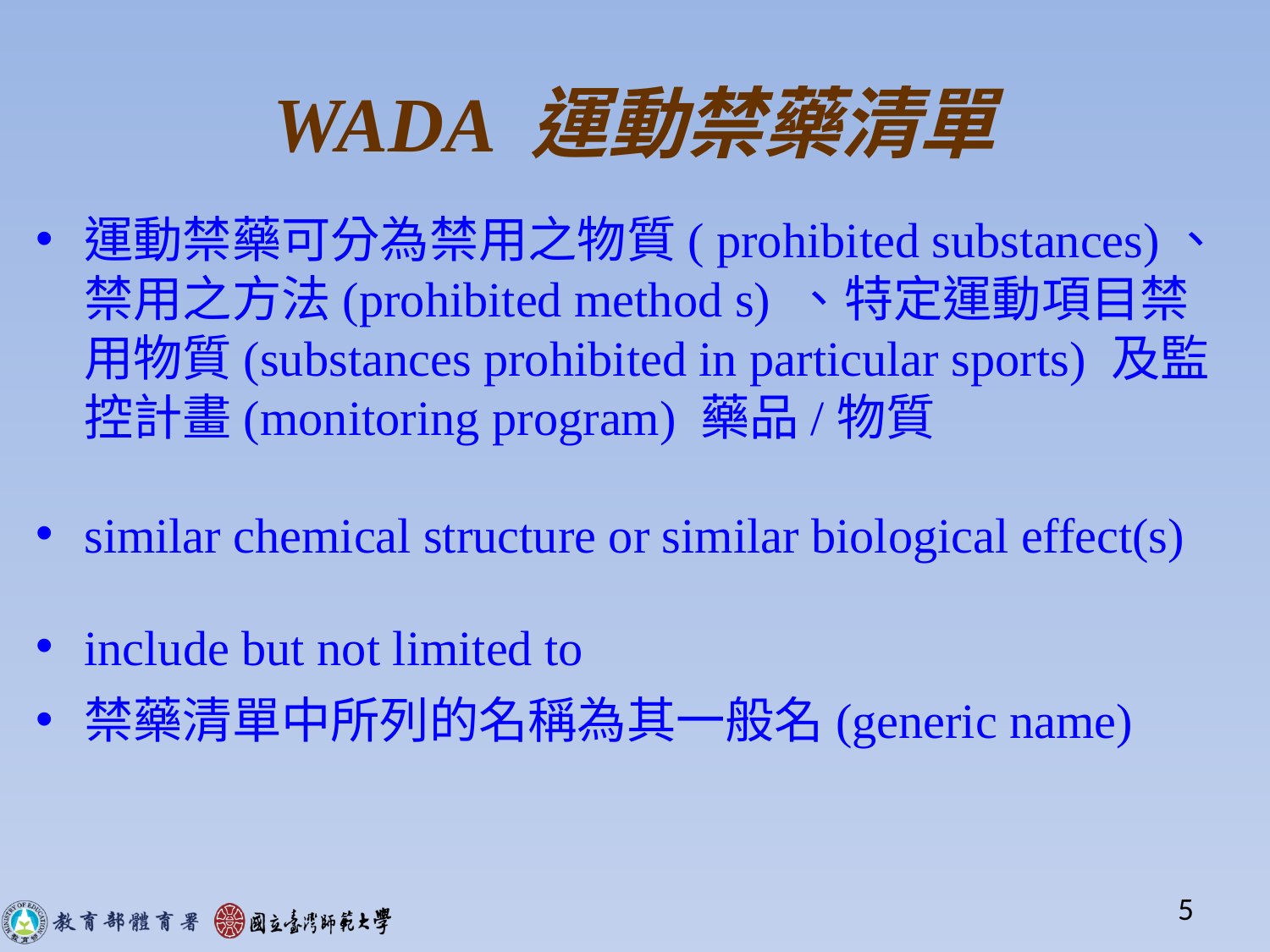

WADA 運動禁藥清單
運動禁藥可分為禁用之物質( prohibited substances)、禁用之方法(prohibited method s) 、特定運動項目禁用物質(substances prohibited in particular sports) 及監控計畫(monitoring program) 藥品/物質

similar chemical structure or similar biological effect(s)

include but not limited to
禁藥清單中所列的名稱為其一般名(generic name)
5